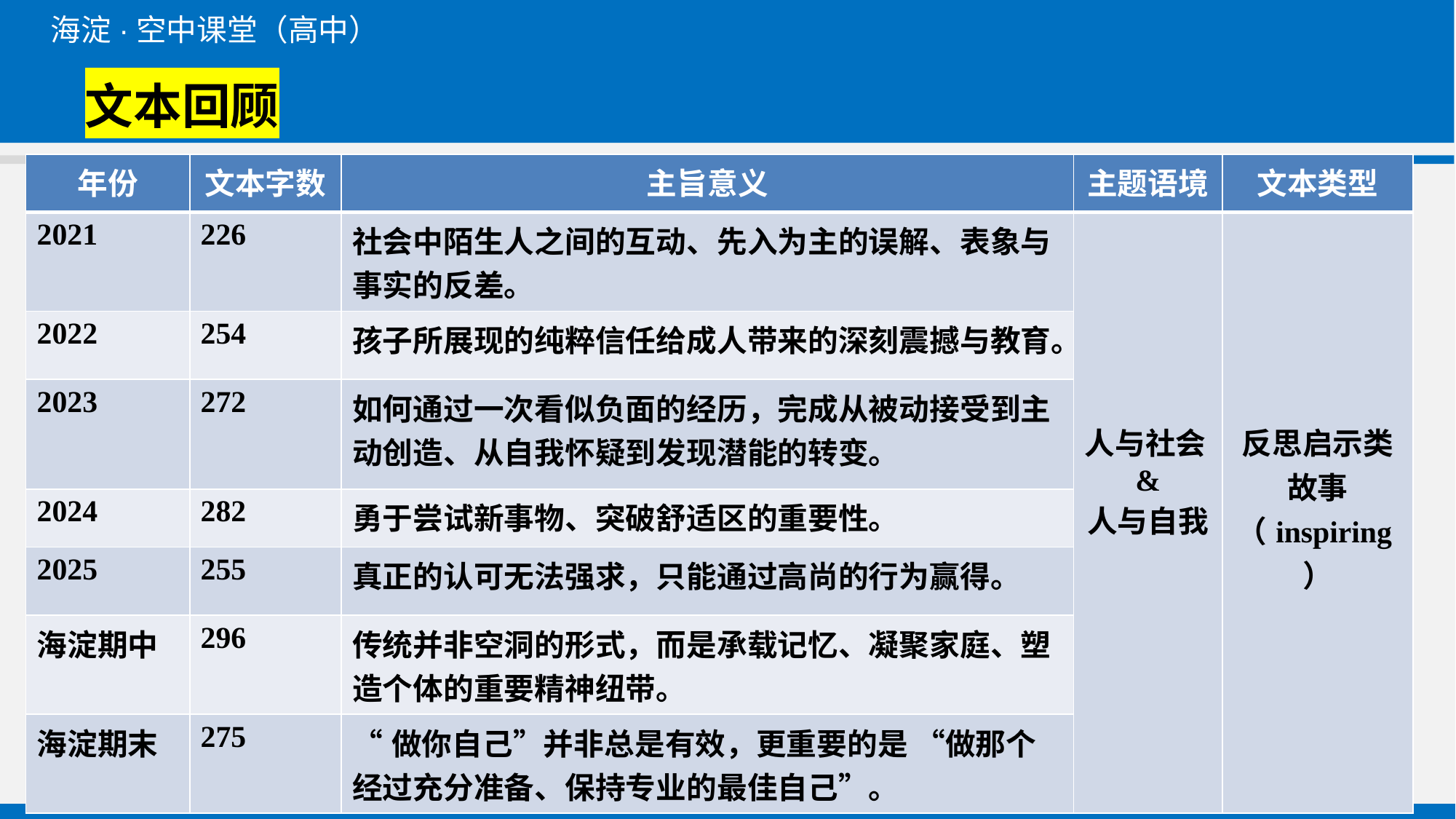

文本回顾
| 年份 | 文本字数 | 主旨意义 | 主题语境 | 文本类型 |
| --- | --- | --- | --- | --- |
| 2021 | 226 | 社会中陌生人之间的互动、先入为主的误解、表象与事实的反差。 | 人与社会& 人与自我 | 反思启示类故事（inspiring） |
| 2022 | 254 | 孩子所展现的纯粹信任给成人带来的深刻震撼与教育。 |  |  |
| 2023 | 272 | 如何通过一次看似负面的经历，完成从被动接受到主动创造、从自我怀疑到发现潜能的转变。 |  |  |
| 2024 | 282 | 勇于尝试新事物、突破舒适区的重要性。 |  |  |
| 2025 | 255 | 真正的认可无法强求，只能通过高尚的行为赢得。 |  |  |
| 海淀期中 | 296 | 传统并非空洞的形式，而是承载记忆、凝聚家庭、塑造个体的重要精神纽带。 |  |  |
| 海淀期末 | 275 | “做你自己”并非总是有效，更重要的是 “做那个经过充分准备、保持专业的最佳自己”。 |  |  |